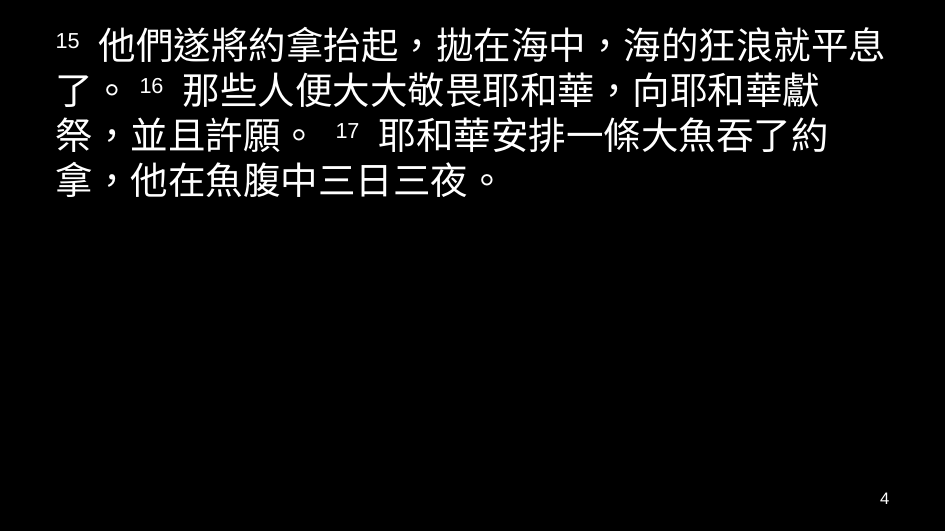

15 他們遂將約拿抬起，拋在海中，海的狂浪就平息了。16 那些人便大大敬畏耶和華，向耶和華獻祭，並且許願。 17 耶和華安排一條大魚吞了約拿，他在魚腹中三日三夜。

4